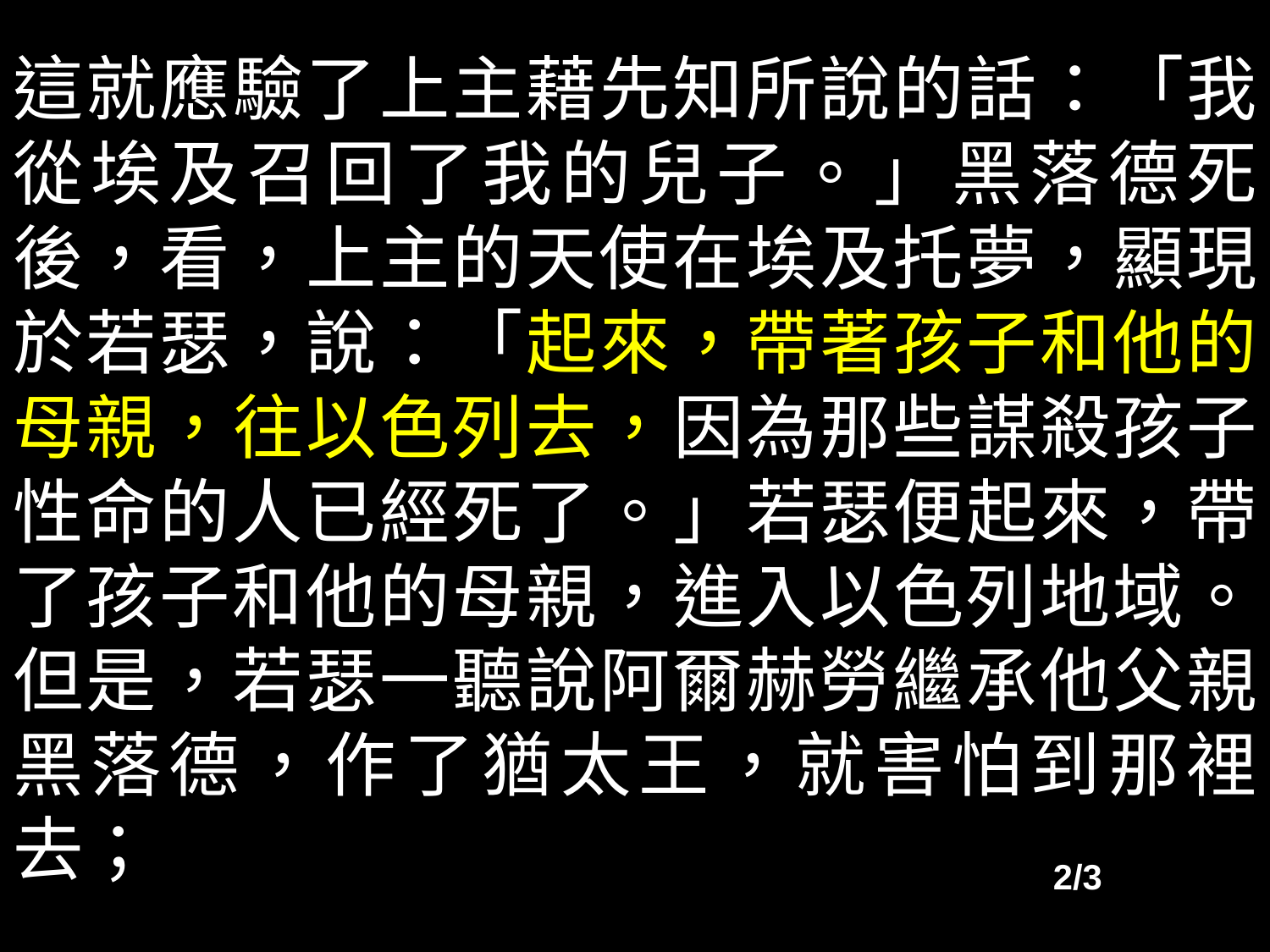

這就應驗了上主藉先知所說的話：「我從埃及召回了我的兒子。」黑落德死後，看，上主的天使在埃及托夢，顯現於若瑟，說：「起來，帶著孩子和他的母親，往以色列去，因為那些謀殺孩子性命的人已經死了。」若瑟便起來，帶了孩子和他的母親，進入以色列地域。但是，若瑟一聽說阿爾赫勞繼承他父親黑落德，作了猶太王，就害怕到那裡去；
2/3